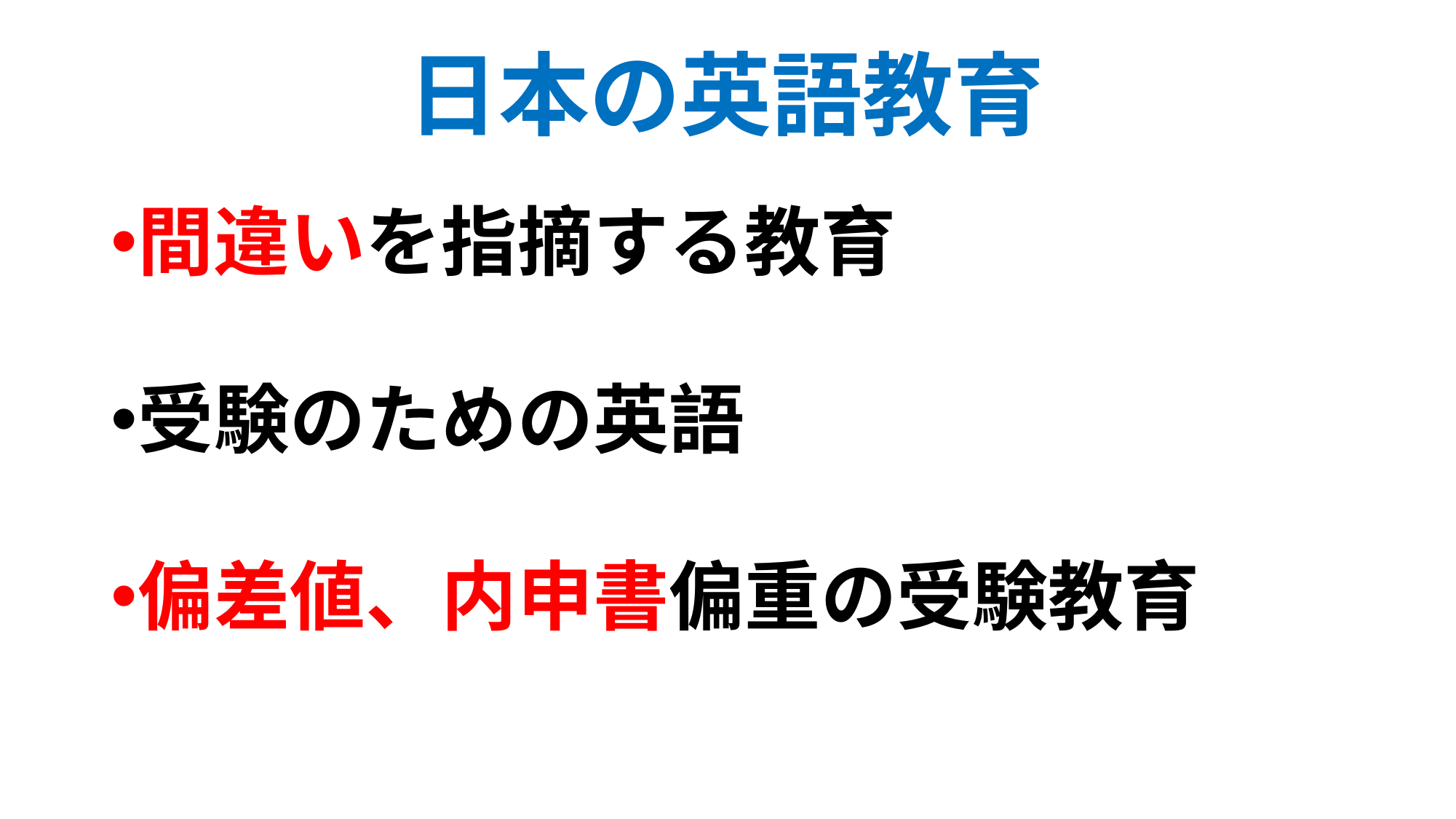

日本の英語教育
間違いを指摘する教育
受験のための英語
偏差値、内申書偏重の受験教育